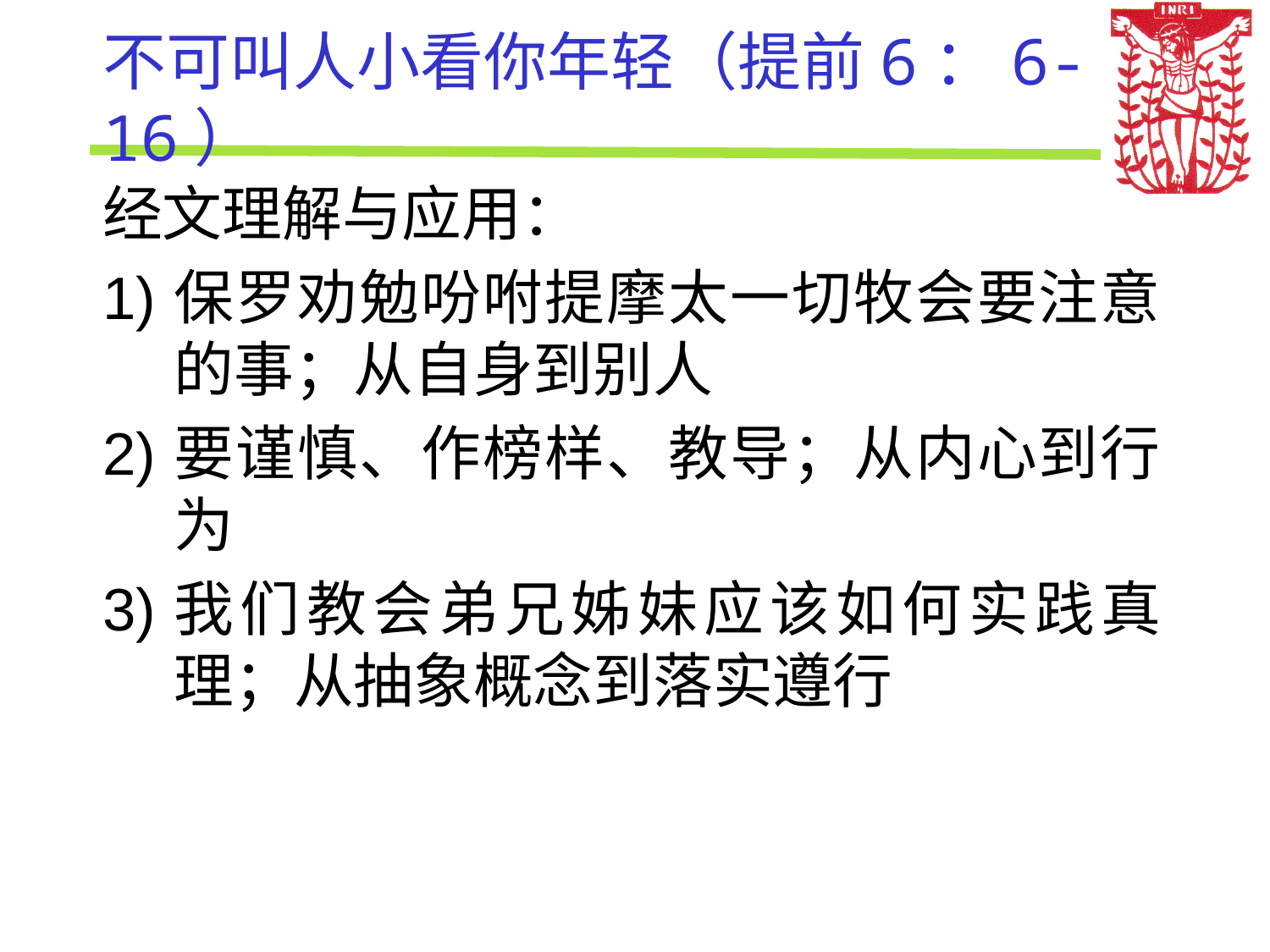

# 不可叫人小看你年轻（提前6：6-16）
经文理解与应用：
保罗劝勉吩咐提摩太一切牧会要注意的事；从自身到别人
要谨慎、作榜样、教导；从内心到行为
我们教会弟兄姊妹应该如何实践真理；从抽象概念到落实遵行